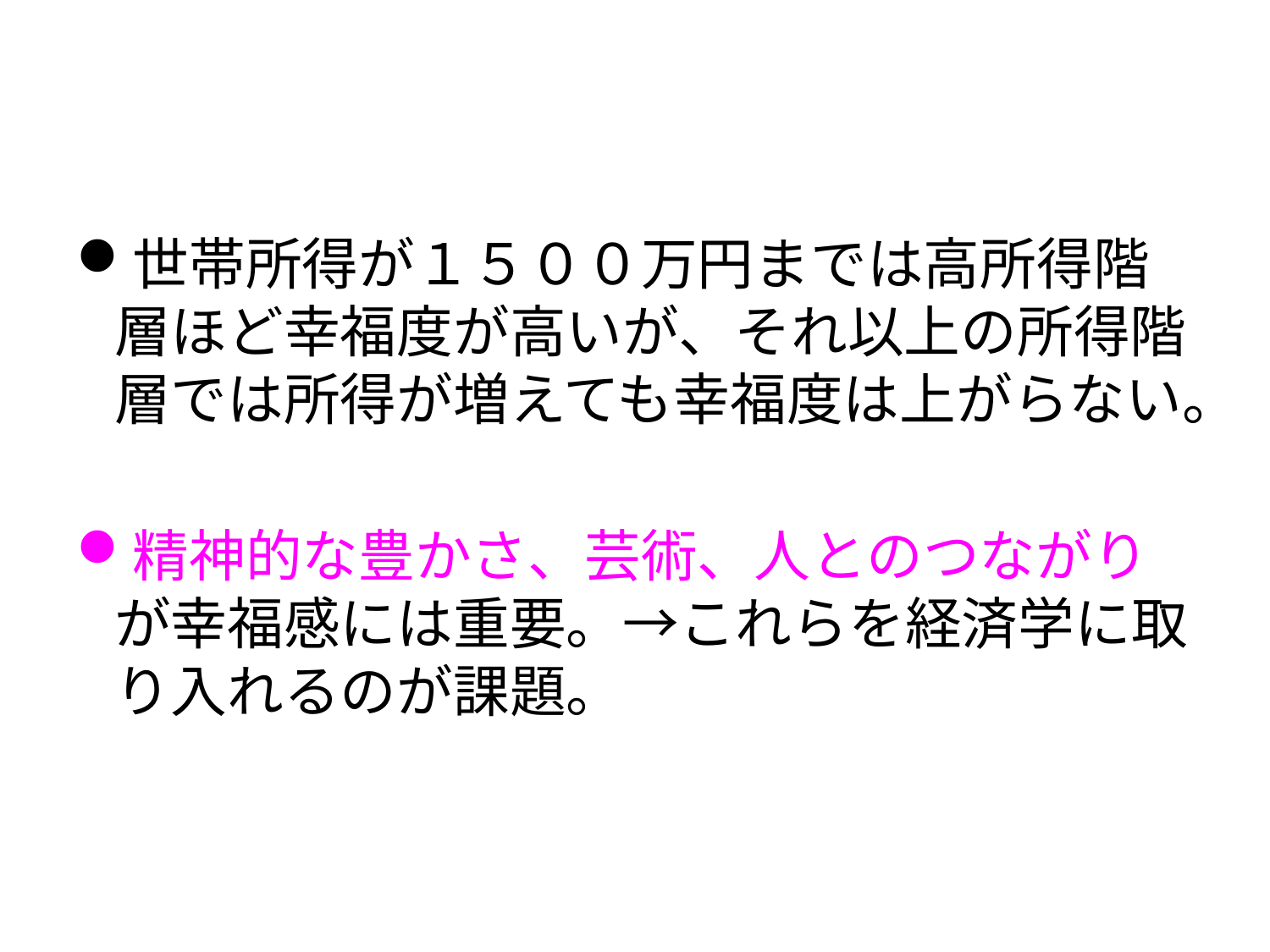

#
世帯所得が１５００万円までは高所得階層ほど幸福度が高いが、それ以上の所得階層では所得が増えても幸福度は上がらない。

精神的な豊かさ、芸術、人とのつながりが幸福感には重要。→これらを経済学に取り入れるのが課題。